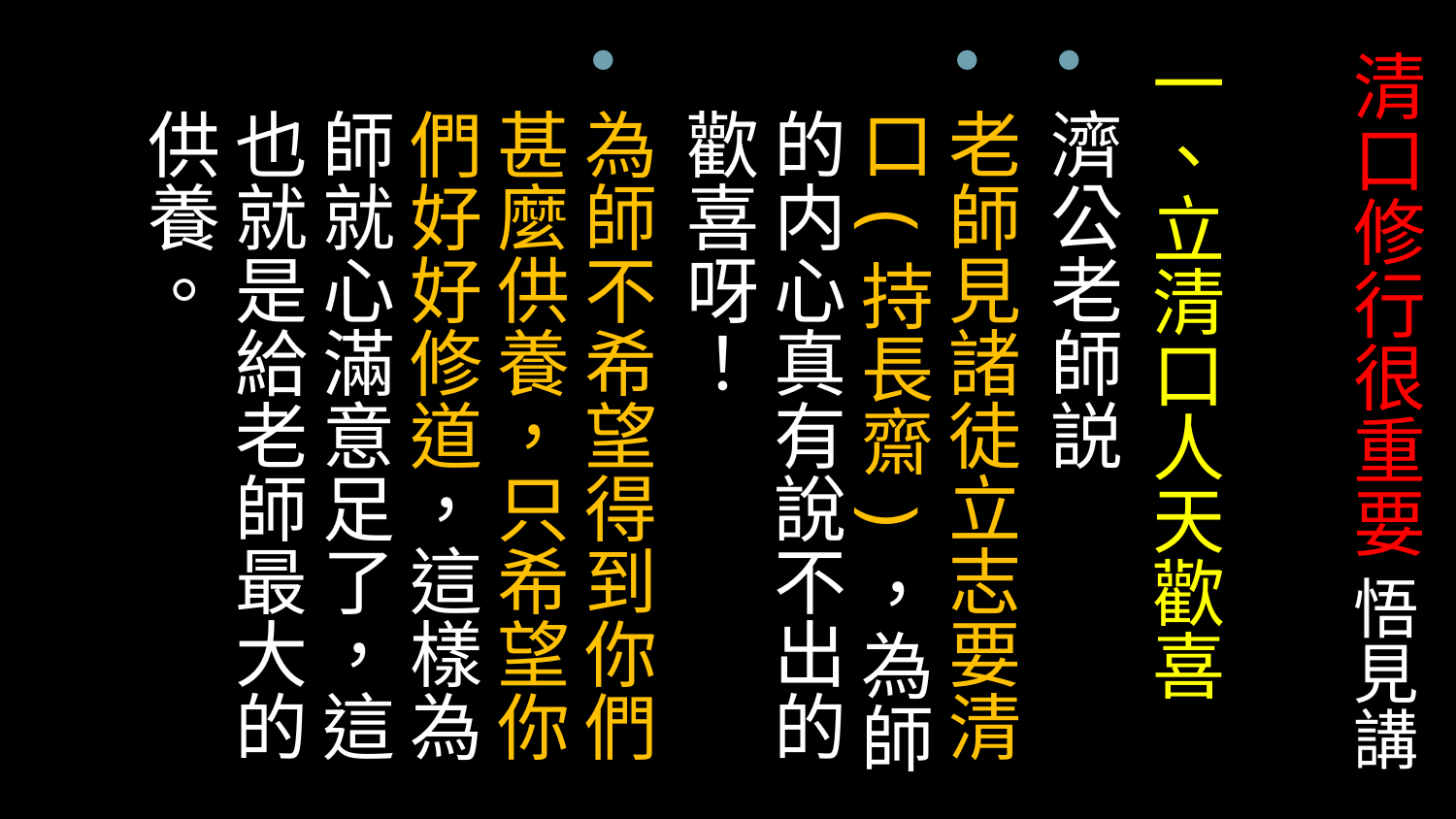

一、立清口人天歡喜
濟公老師説
老師見諸徒立志要清口(持長齋)，為師的内心真有說不出的歡喜呀！
為師不希望得到你們甚麼供養，只希望你們好好修道，這樣為師就心滿意足了，這也就是給老師最大的供養。

# 清口修行很重要 悟見講